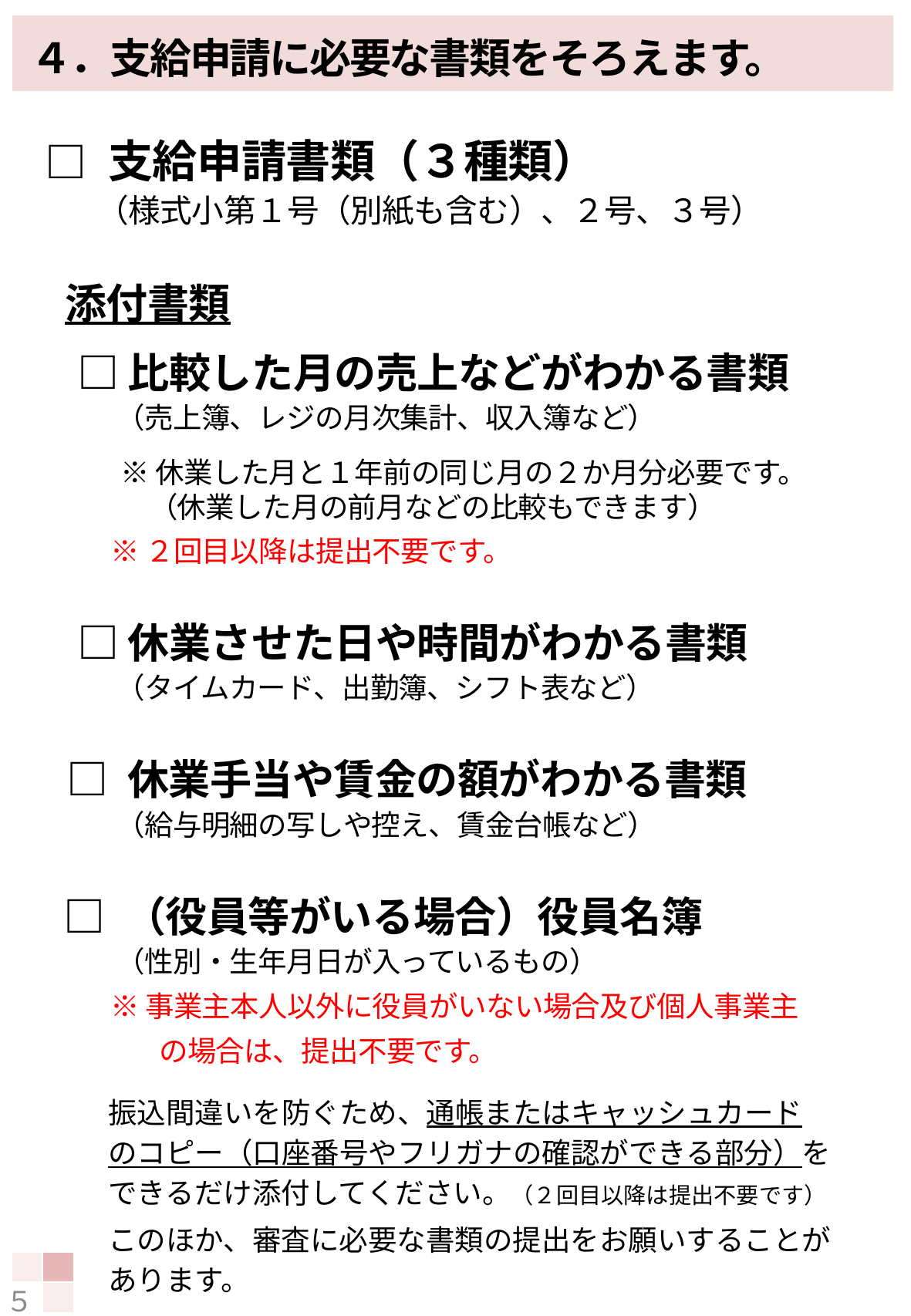

４．支給申請に必要な書類をそろえます。

□ 支給申請書類（３種類）
　（様式小第１号（別紙も含む）、２号、３号）
 添付書類
　□ 比較した月の売上などがわかる書類
　　 （売上簿、レジの月次集計、収入簿など）
　　   ※ 休業した月と１年前の同じ月の２か月分必要です。
　　　   （休業した月の前月などの比較もできます）
　      ※ ２回目以降は提出不要です。
　□ 休業させた日や時間がわかる書類
　　 （タイムカード、出勤簿、シフト表など）
   □ 休業手当や賃金の額がわかる書類
　　 （給与明細の写しや控え、賃金台帳など）
  □ （役員等がいる場合）役員名簿
　　 （性別・生年月日が入っているもの）
　      ※ 事業主本人以外に役員がいない場合及び個人事業主
　　　　の場合は、提出不要です。
振込間違いを防ぐため、通帳またはキャッシュカード
のコピー（口座番号やフリガナの確認ができる部分）を
できるだけ添付してください。（２回目以降は提出不要です）
このほか、審査に必要な書類の提出をお願いすることがあります。

５